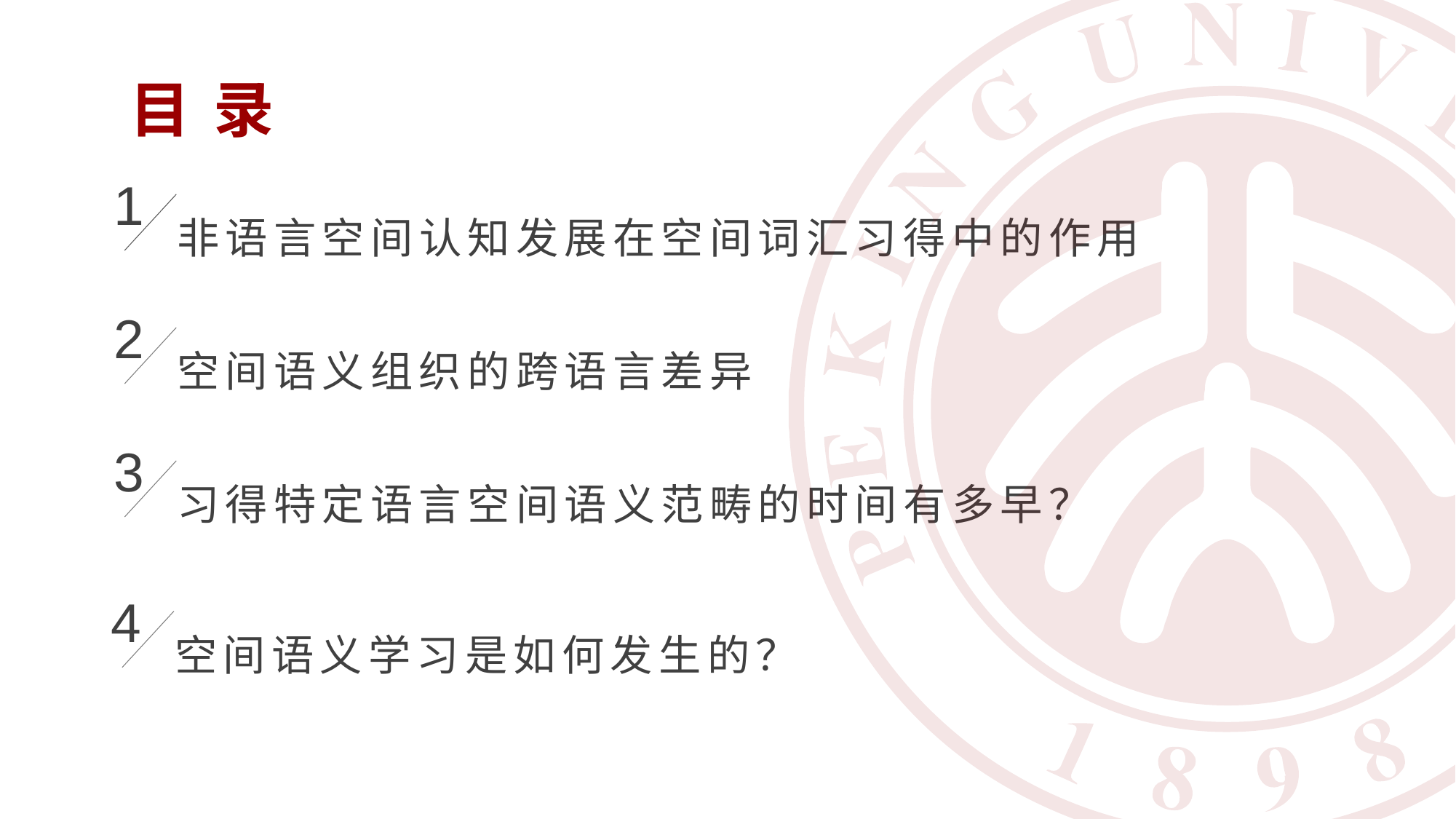

目 录
1
非语言空间认知发展在空间词汇习得中的作用
2
空间语义组织的跨语言差异
3
习得特定语言空间语义范畴的时间有多早？
4
空间语义学习是如何发生的？